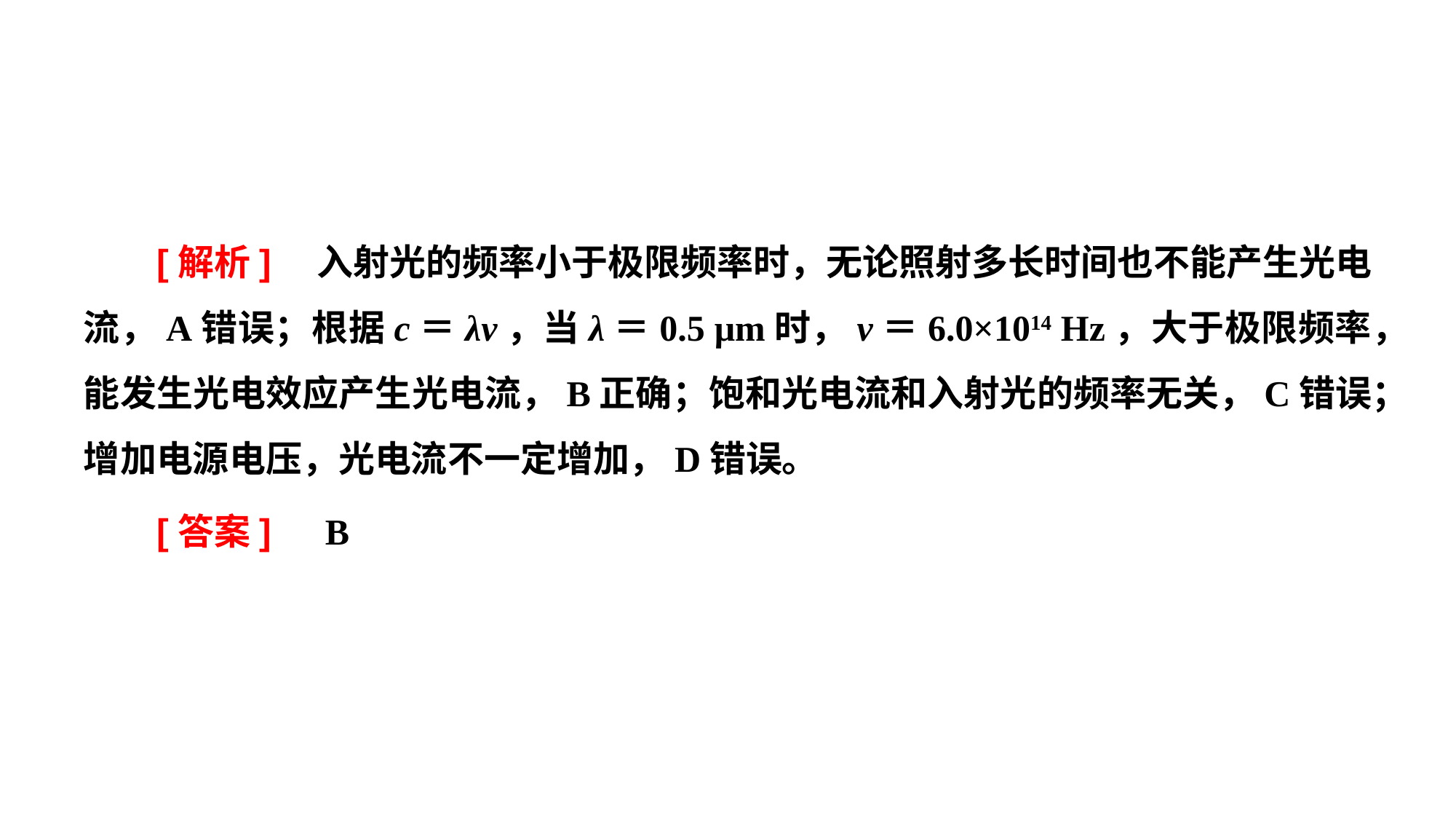

[解析]　入射光的频率小于极限频率时，无论照射多长时间也不能产生光电流，A错误；根据c＝λν，当λ＝0.5 μm时，ν＝6.0×1014 Hz，大于极限频率，能发生光电效应产生光电流，B正确；饱和光电流和入射光的频率无关，C错误；增加电源电压，光电流不一定增加，D错误。
[答案]　B